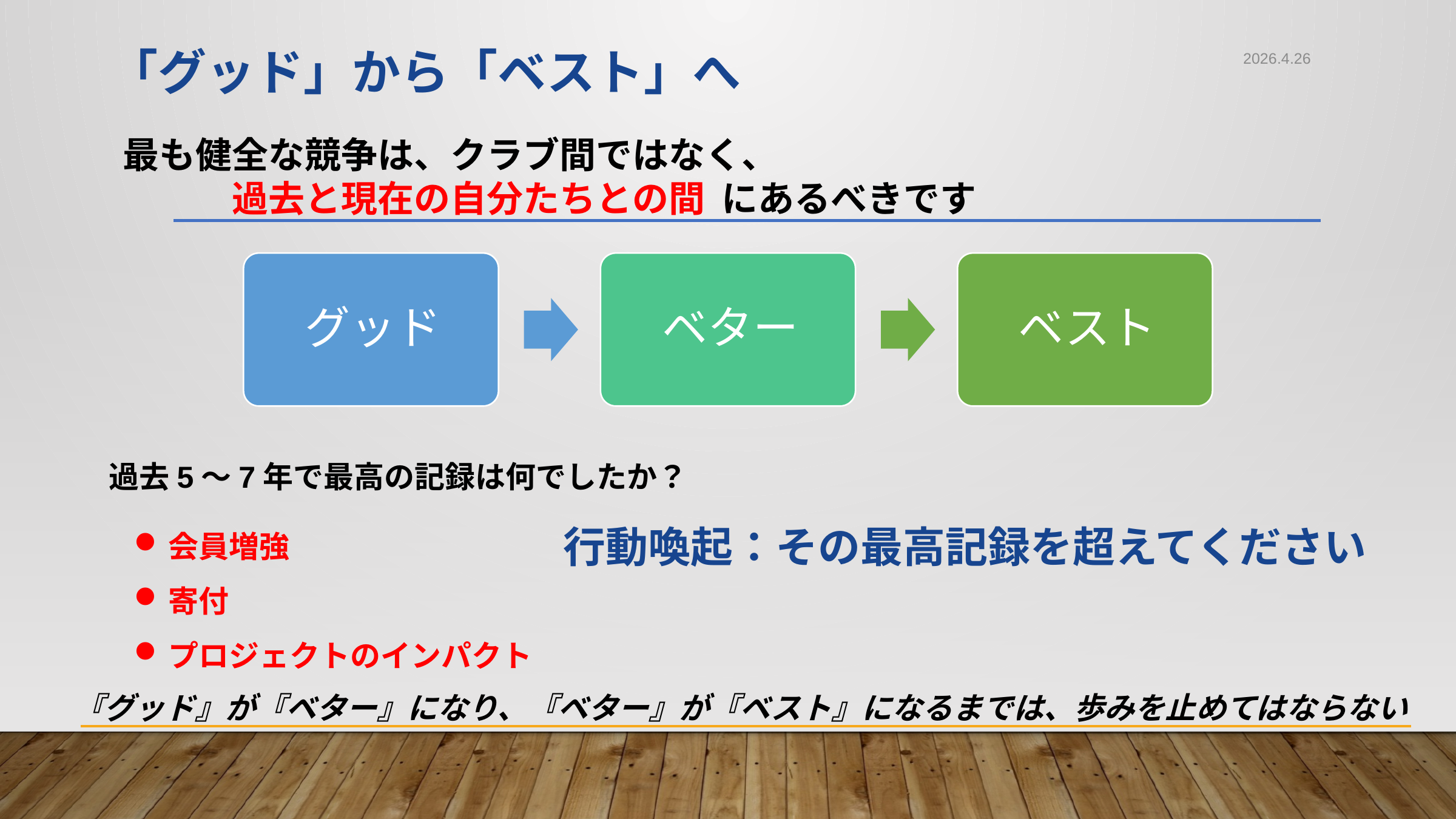

2026.4.26
# 「グッド」から「ベスト」へ
最も健全な競争は、クラブ間ではなく、
　　　過去と現在の自分たちとの間  にあるべきです
グッド

ベター

ベスト
過去5～7年で最高の記録は何でしたか？
会員増強
寄付
プロジェクトのインパクト
行動喚起：その最高記録を超えてください
『グッド』が『ベター』になり、『ベター』が『ベスト』になるまでは、歩みを止めてはならない